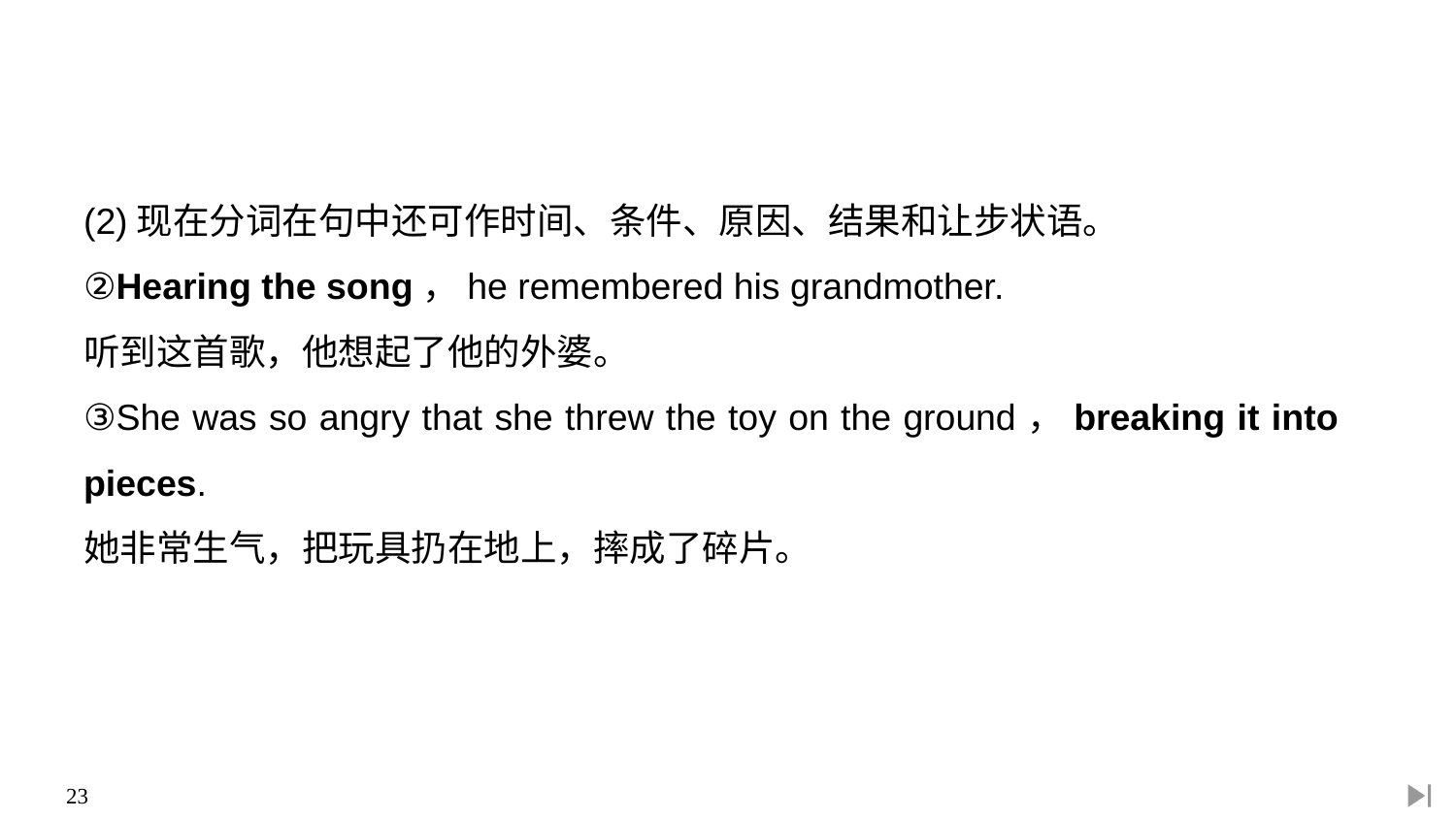

(2)现在分词在句中还可作时间、条件、原因、结果和让步状语。
②Hearing the song，he remembered his grandmother.
听到这首歌，他想起了他的外婆。
③She was so angry that she threw the toy on the ground，breaking it into pieces.
她非常生气，把玩具扔在地上，摔成了碎片。